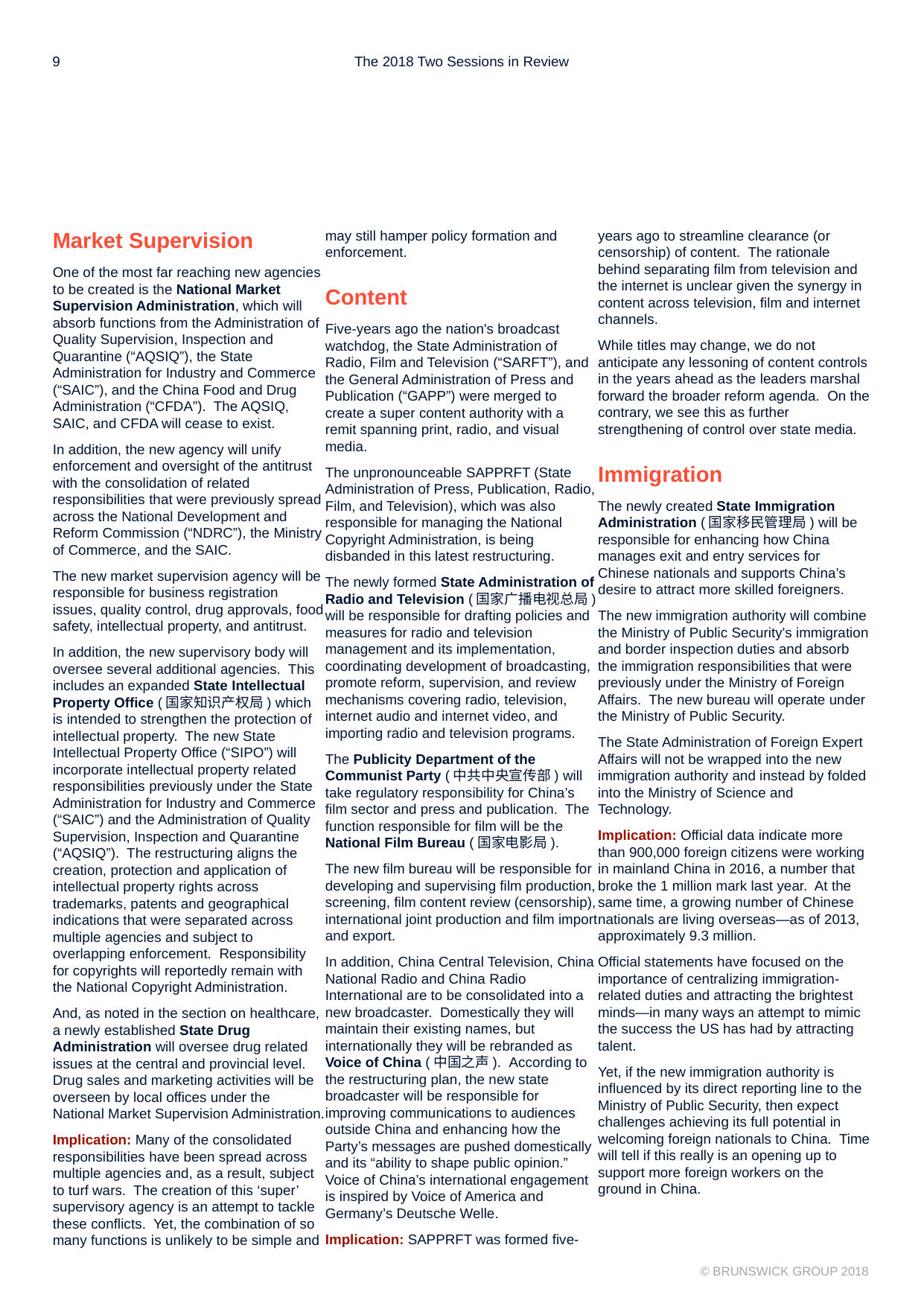

9
The 2018 Two Sessions in Review
Market Supervision
One of the most far reaching new agencies to be created is the National Market Supervision Administration, which will absorb functions from the Administration of Quality Supervision, Inspection and Quarantine (“AQSIQ”), the State Administration for Industry and Commerce (“SAIC”), and the China Food and Drug Administration (“CFDA”).  The AQSIQ, SAIC, and CFDA will cease to exist.
In addition, the new agency will unify enforcement and oversight of the antitrust with the consolidation of related responsibilities that were previously spread across the National Development and Reform Commission (“NDRC”), the Ministry of Commerce, and the SAIC.
The new market supervision agency will be responsible for business registration issues, quality control, drug approvals, food safety, intellectual property, and antitrust.
In addition, the new supervisory body will oversee several additional agencies.  This includes an expanded State Intellectual Property Office (国家知识产权局) which is intended to strengthen the protection of intellectual property.  The new State Intellectual Property Office (“SIPO”) will incorporate intellectual property related responsibilities previously under the State Administration for Industry and Commerce (“SAIC”) and the Administration of Quality Supervision, Inspection and Quarantine (“AQSIQ”).  The restructuring aligns the creation, protection and application of intellectual property rights across trademarks, patents and geographical indications that were separated across multiple agencies and subject to overlapping enforcement.  Responsibility for copyrights will reportedly remain with the National Copyright Administration.
And, as noted in the section on healthcare, a newly established State Drug Administration will oversee drug related issues at the central and provincial level.  Drug sales and marketing activities will be overseen by local offices under the National Market Supervision Administration.
Implication: Many of the consolidated responsibilities have been spread across multiple agencies and, as a result, subject to turf wars.  The creation of this ‘super’ supervisory agency is an attempt to tackle these conflicts.  Yet, the combination of so many functions is unlikely to be simple and may still hamper policy formation and enforcement.
Content
Five-years ago the nation's broadcast watchdog, the State Administration of Radio, Film and Television (“SARFT”), and the General Administration of Press and Publication (“GAPP”) were merged to create a super content authority with a remit spanning print, radio, and visual media.
The unpronounceable SAPPRFT (State Administration of Press, Publication, Radio, Film, and Television), which was also responsible for managing the National Copyright Administration, is being disbanded in this latest restructuring.
The newly formed State Administration of Radio and Television (国家广播电视总局) will be responsible for drafting policies and measures for radio and television management and its implementation, coordinating development of broadcasting, promote reform, supervision, and review mechanisms covering radio, television, internet audio and internet video, and importing radio and television programs.
The Publicity Department of the Communist Party (中共中央宣传部) will take regulatory responsibility for China’s film sector and press and publication.  The function responsible for film will be the National Film Bureau (国家电影局).
The new film bureau will be responsible for developing and supervising film production, screening, film content review (censorship), international joint production and film import and export.
In addition, China Central Television, China National Radio and China Radio International are to be consolidated into a new broadcaster.  Domestically they will maintain their existing names, but internationally they will be rebranded as Voice of China (中国之声).  According to the restructuring plan, the new state broadcaster will be responsible for improving communications to audiences outside China and enhancing how the Party’s messages are pushed domestically and its “ability to shape public opinion.”  Voice of China’s international engagement is inspired by Voice of America and Germany’s Deutsche Welle.
Implication: SAPPRFT was formed five-years ago to streamline clearance (or censorship) of content.  The rationale behind separating film from television and the internet is unclear given the synergy in content across television, film and internet channels.
While titles may change, we do not anticipate any lessoning of content controls in the years ahead as the leaders marshal forward the broader reform agenda.  On the contrary, we see this as further strengthening of control over state media.
Immigration
The newly created State Immigration Administration (国家移民管理局) will be responsible for enhancing how China manages exit and entry services for Chinese nationals and supports China’s desire to attract more skilled foreigners.
The new immigration authority will combine the Ministry of Public Security's immigration and border inspection duties and absorb the immigration responsibilities that were previously under the Ministry of Foreign Affairs.  The new bureau will operate under the Ministry of Public Security.
The State Administration of Foreign Expert Affairs will not be wrapped into the new immigration authority and instead by folded into the Ministry of Science and Technology.
Implication: Official data indicate more than 900,000 foreign citizens were working in mainland China in 2016, a number that broke the 1 million mark last year.  At the same time, a growing number of Chinese nationals are living overseas—as of 2013, approximately 9.3 million.
Official statements have focused on the importance of centralizing immigration-related duties and attracting the brightest minds—in many ways an attempt to mimic the success the US has had by attracting talent.
Yet, if the new immigration authority is influenced by its direct reporting line to the Ministry of Public Security, then expect challenges achieving its full potential in welcoming foreign nationals to China.  Time will tell if this really is an opening up to support more foreign workers on the ground in China.
© BRUNSWICK GROUP 2018